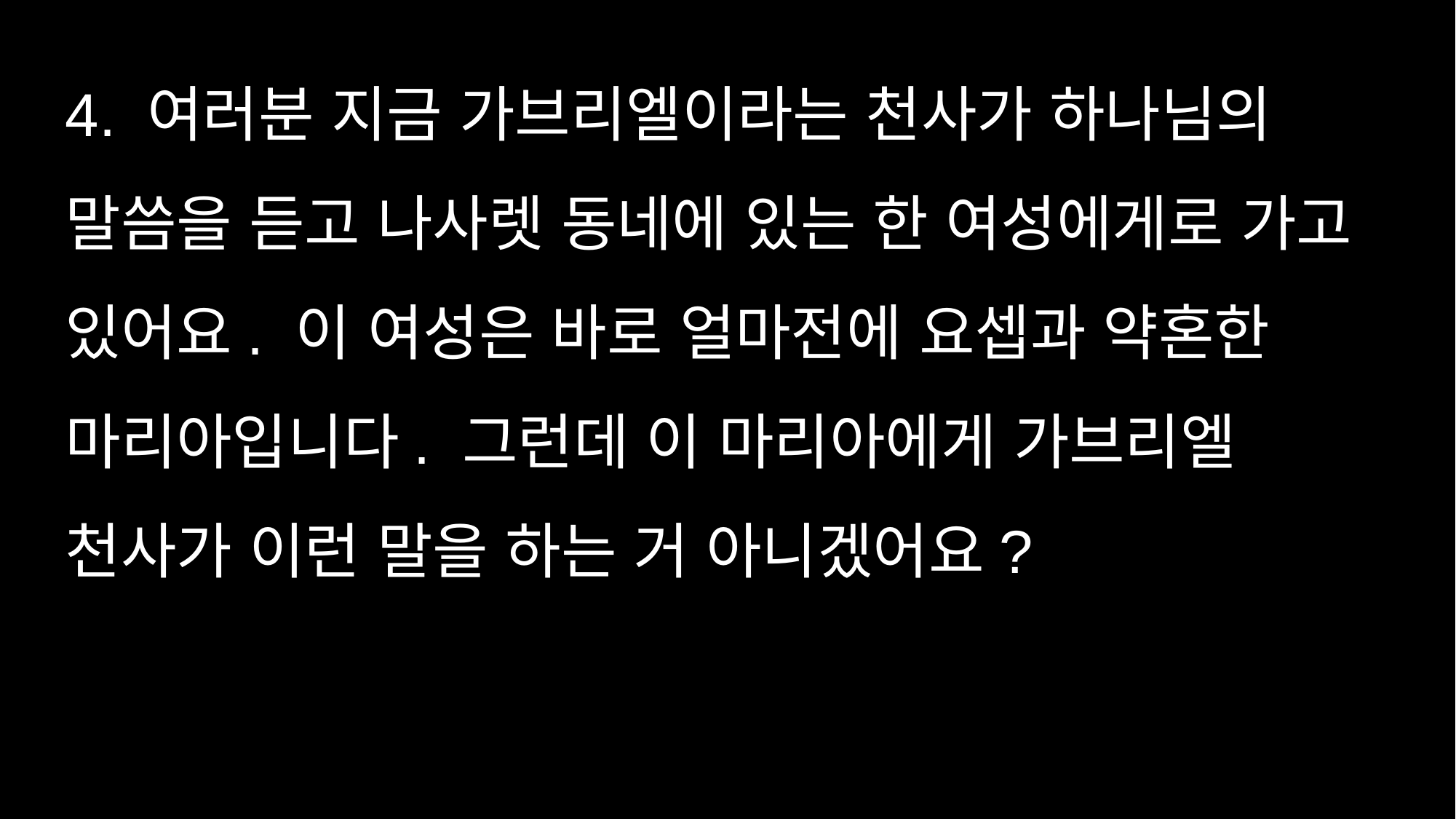

4. 여러분 지금 가브리엘이라는 천사가 하나님의 말씀을 듣고 나사렛 동네에 있는 한 여성에게로 가고 있어요. 이 여성은 바로 얼마전에 요셉과 약혼한 마리아입니다. 그런데 이 마리아에게 가브리엘 천사가 이런 말을 하는 거 아니겠어요?